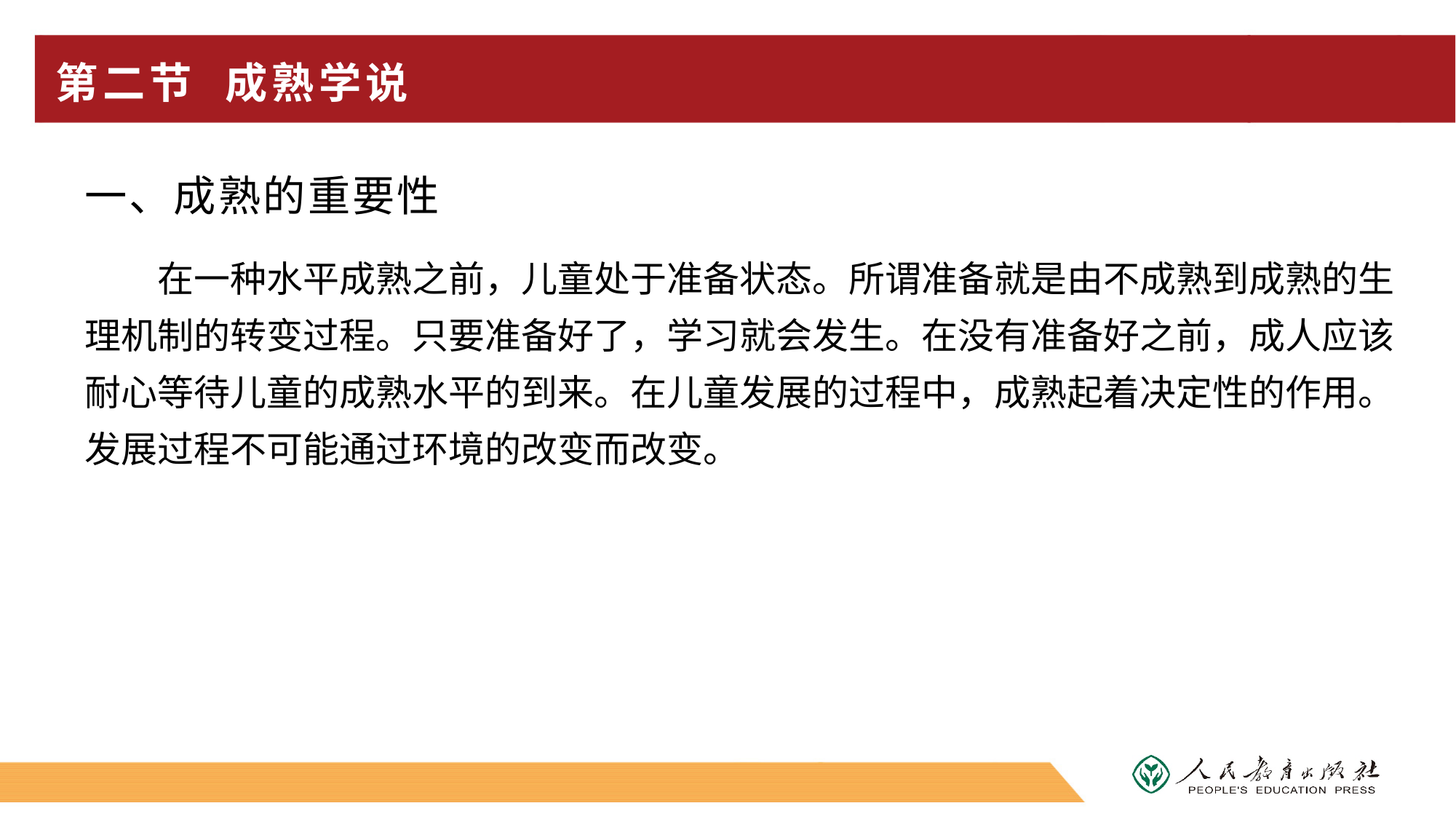

# 第二节  成熟学说
一、成熟的重要性
在一种水平成熟之前，儿童处于准备状态。所谓准备就是由不成熟到成熟的生理机制的转变过程。只要准备好了，学习就会发生。在没有准备好之前，成人应该耐心等待儿童的成熟水平的到来。在儿童发展的过程中，成熟起着决定性的作用。发展过程不可能通过环境的改变而改变。